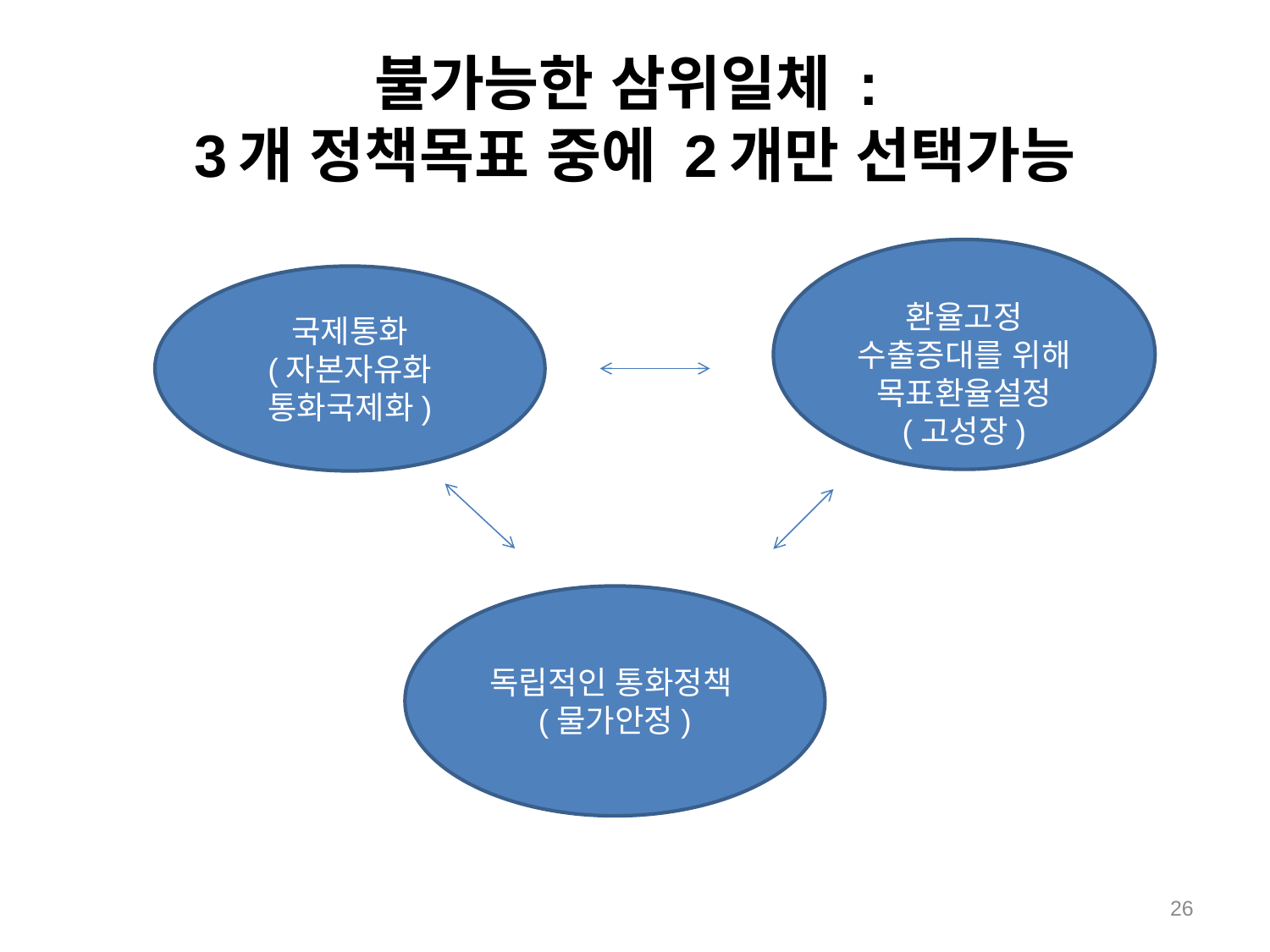

# 불가능한 삼위일체 : 3개 정책목표 중에 2개만 선택가능

환율고정
수출증대를 위해 목표환율설정
(고성장)
국제통화
(자본자유화
통화국제화)
독립적인 통화정책(물가안정)
26